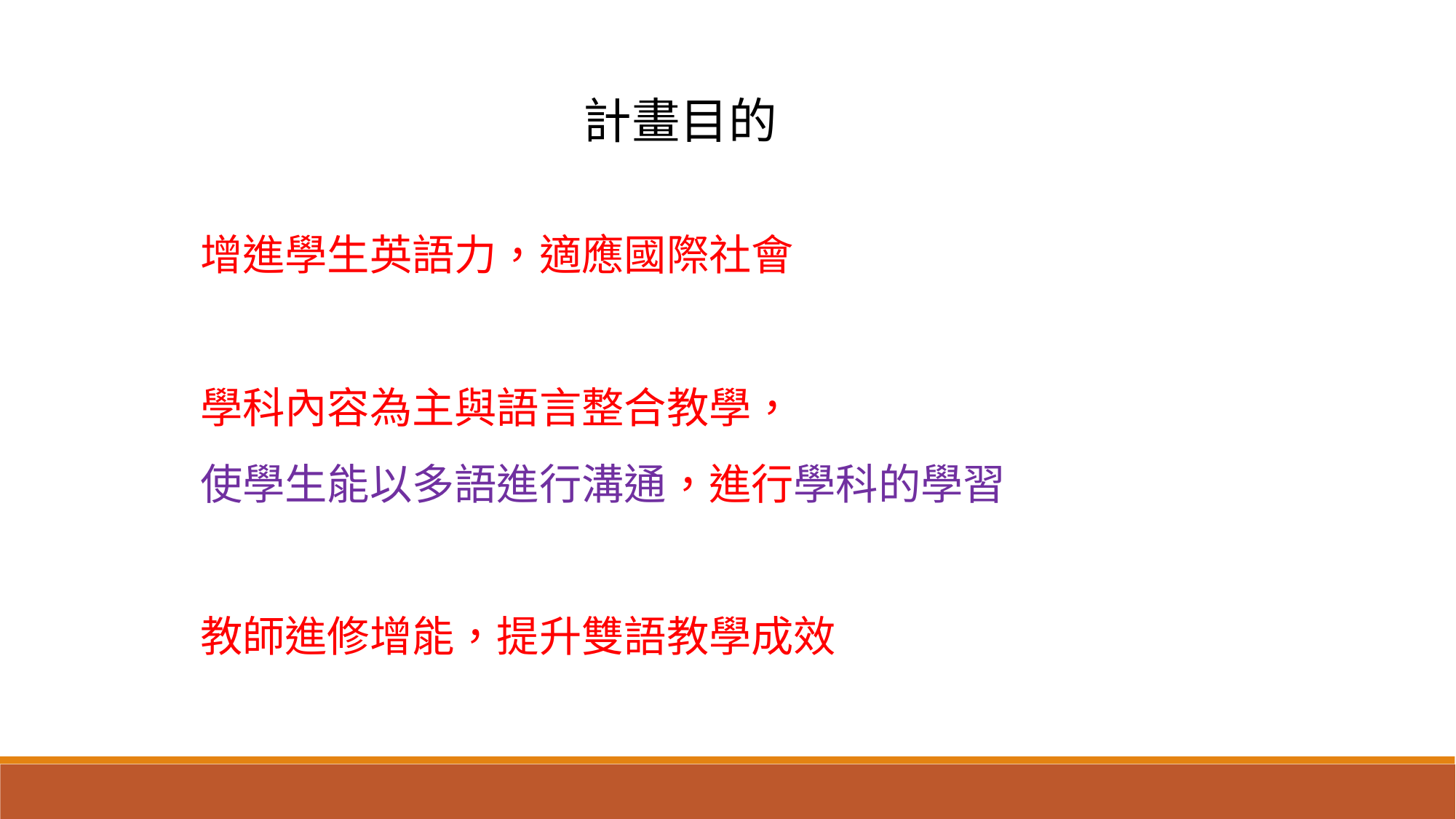

計畫目的
增進學生英語力，適應國際社會

學科內容為主與語言整合教學，
使學生能以多語進行溝通，進行學科的學習

教師進修增能，提升雙語教學成效